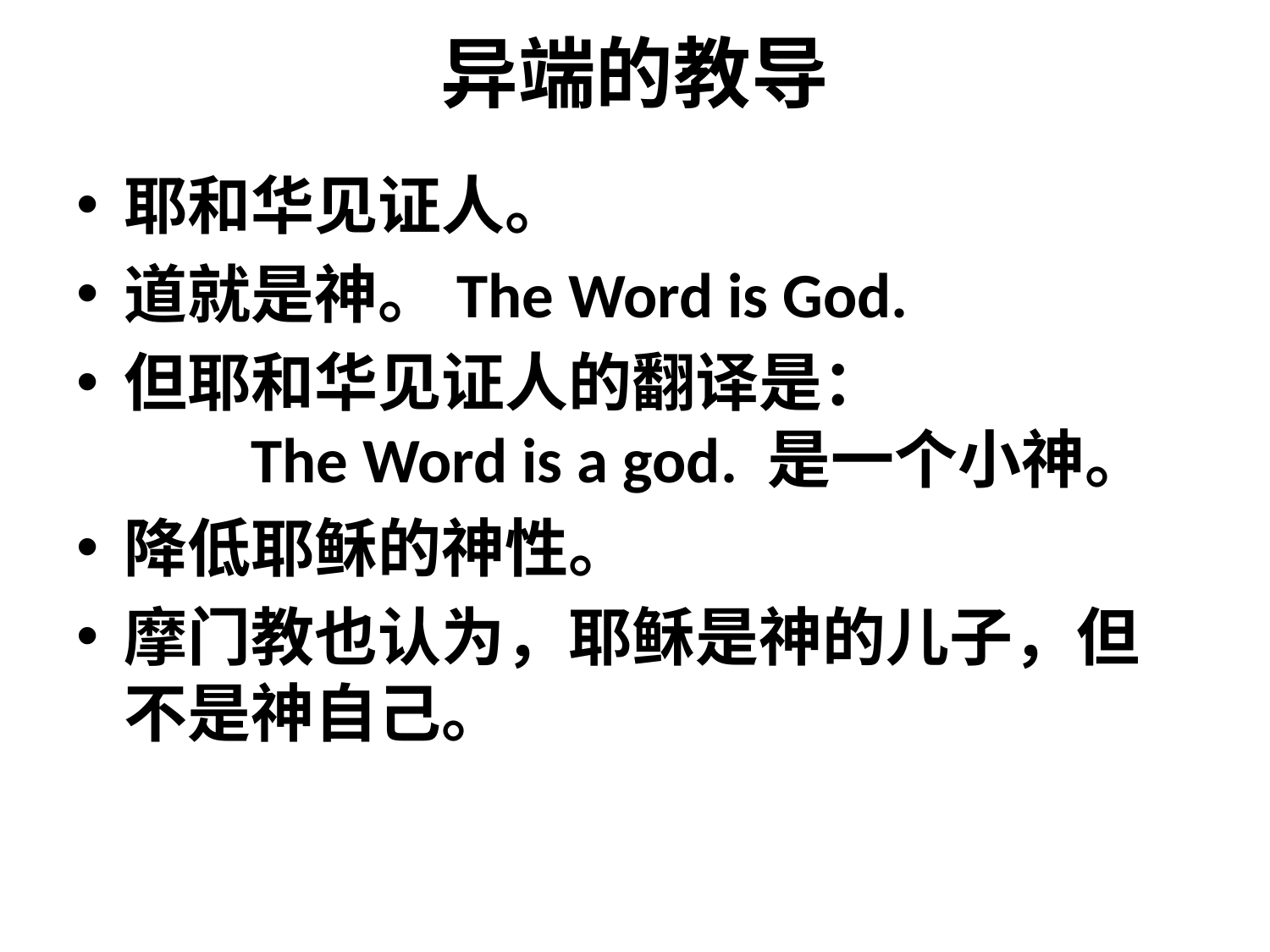

# 异端的教导
耶和华见证人。
道就是神。The Word is God.
但耶和华见证人的翻译是：			The Word is a god. 是一个小神。
降低耶稣的神性。
摩门教也认为，耶稣是神的儿子，但不是神自己。